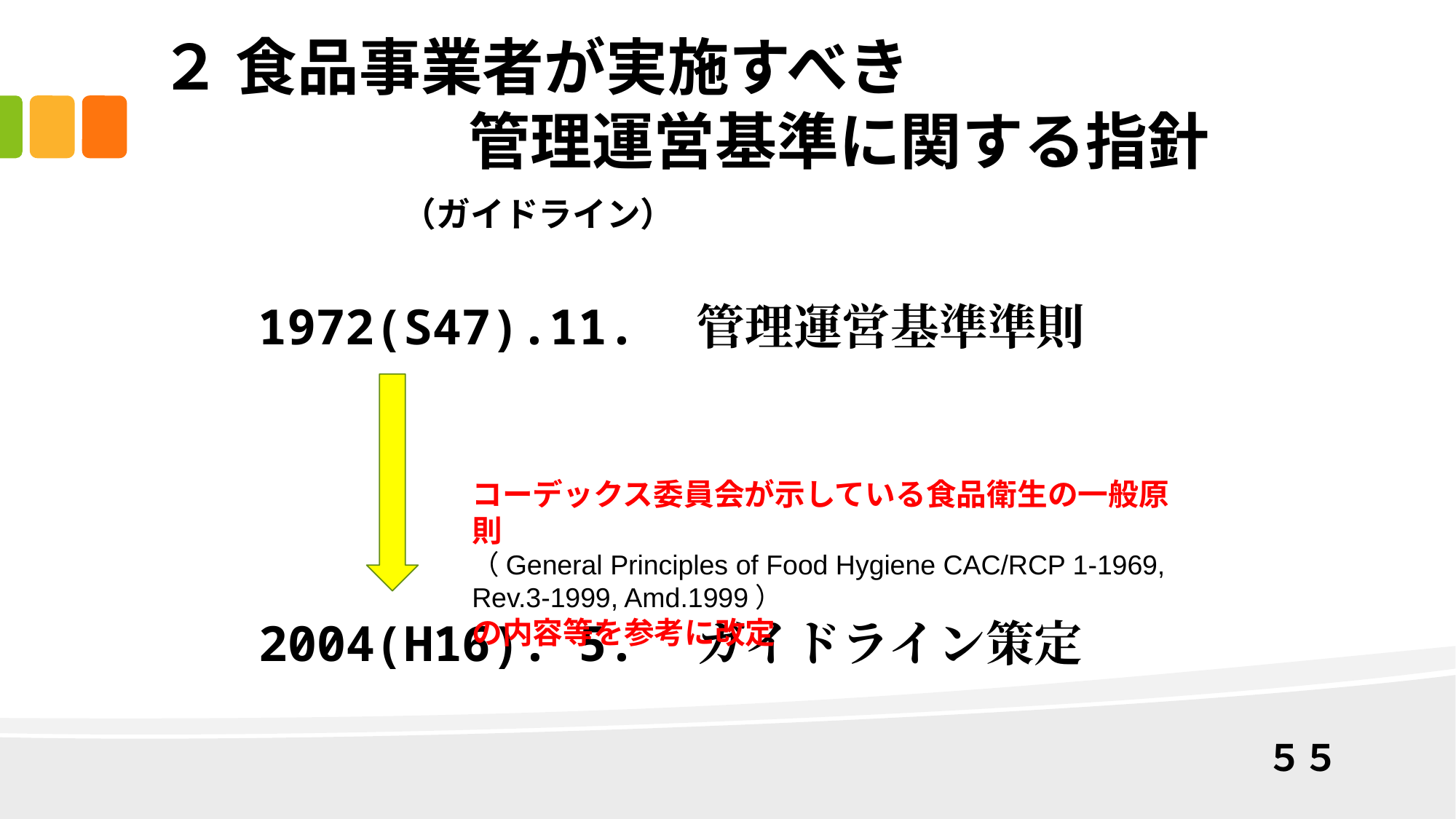

# ２ 食品事業者が実施すべき 　　　　　管理運営基準に関する指針 　　　 （ガイドライン）
1972(S47).11.　管理運営基準準則

コーデックス委員会が示している食品衛生の一般原則
（General Principles of Food Hygiene CAC/RCP 1-1969, Rev.3-1999, Amd.1999）
の内容等を参考に改定
2004(H16). 5.　ガイドライン策定
５５